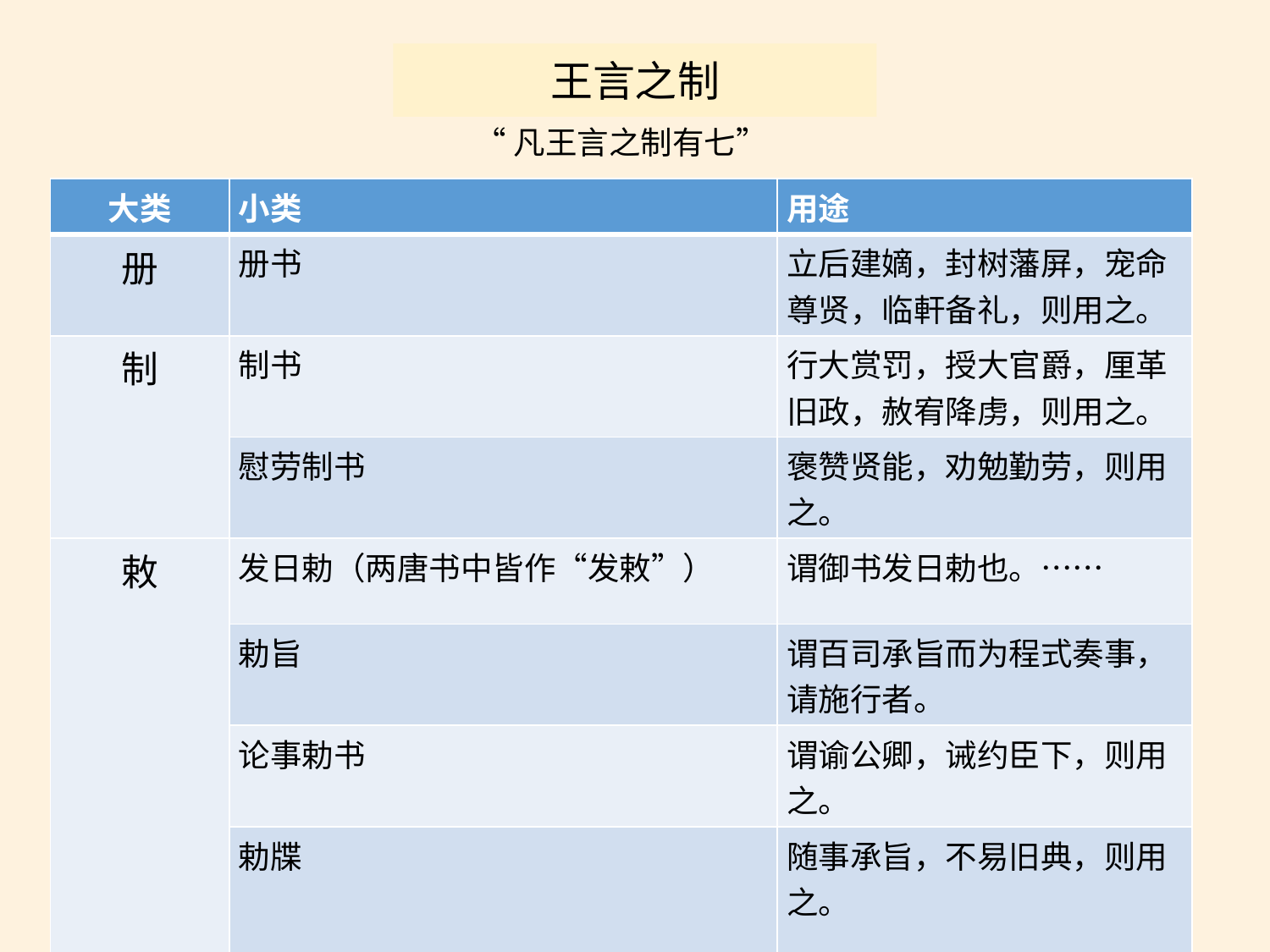

王言之制
“凡王言之制有七”
| 大类 | 小类 | 用途 |
| --- | --- | --- |
| 册 | 册书 | 立后建嫡，封树藩屏，宠命尊贤，临軒备礼，则用之。 |
| 制 | 制书 | 行大赏罚，授大官爵，厘革旧政，赦宥降虏，则用之。 |
|  | 慰劳制书 | 褒赞贤能，劝勉勤劳，则用之。 |
| 敕 | 发日勅（两唐书中皆作“发敕”） | 谓御书发日勅也。…… |
|  | 勅旨 | 谓百司承旨而为程式奏事，请施行者。 |
|  | 论事勅书 | 谓谕公卿，诫约臣下，则用之。 |
|  | 勅牒 | 随事承旨，不易旧典，则用之。 |